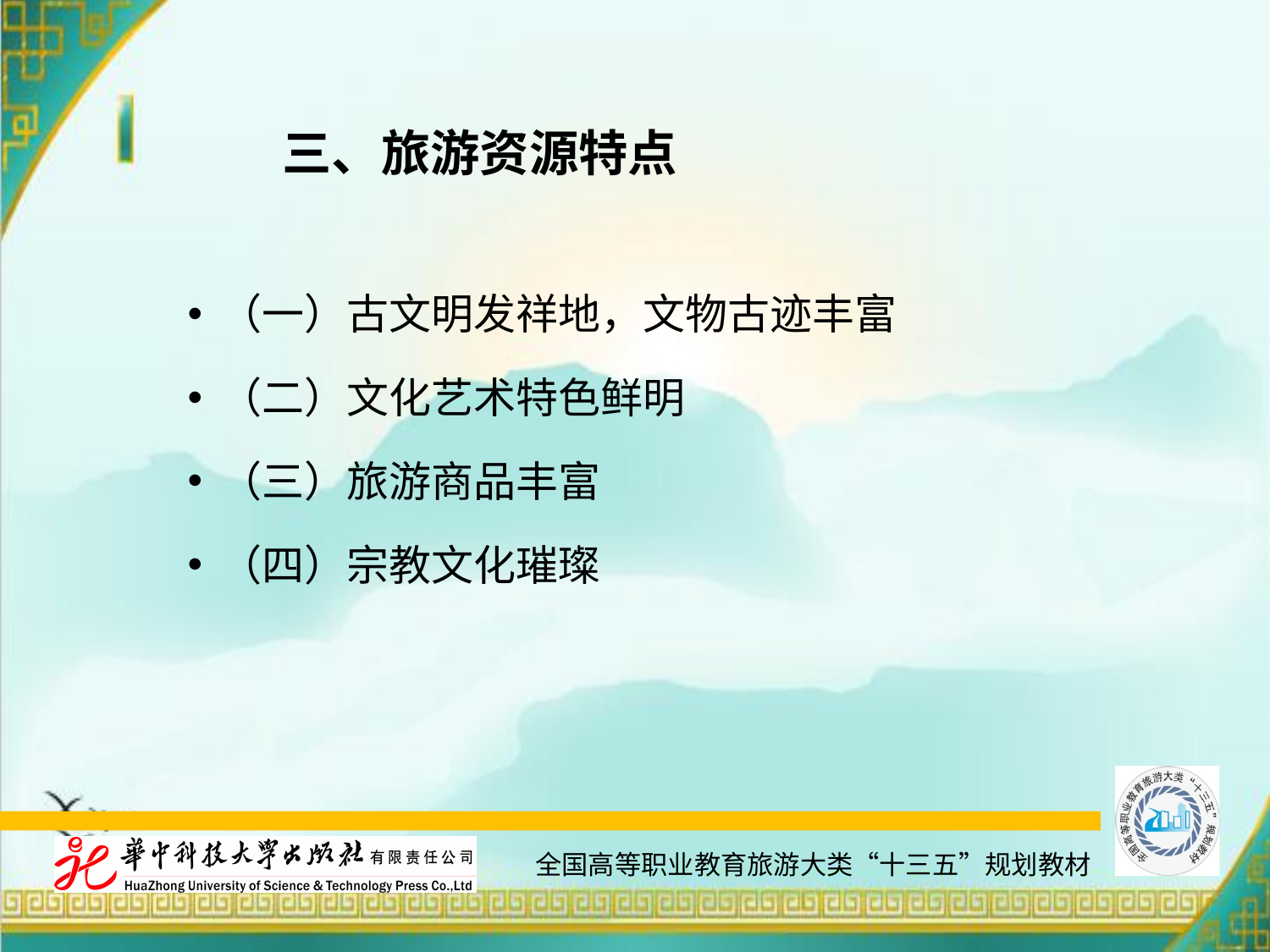

# 三、旅游资源特点
（一）古文明发祥地，文物古迹丰富
（二）文化艺术特色鲜明
（三）旅游商品丰富
（四）宗教文化璀璨